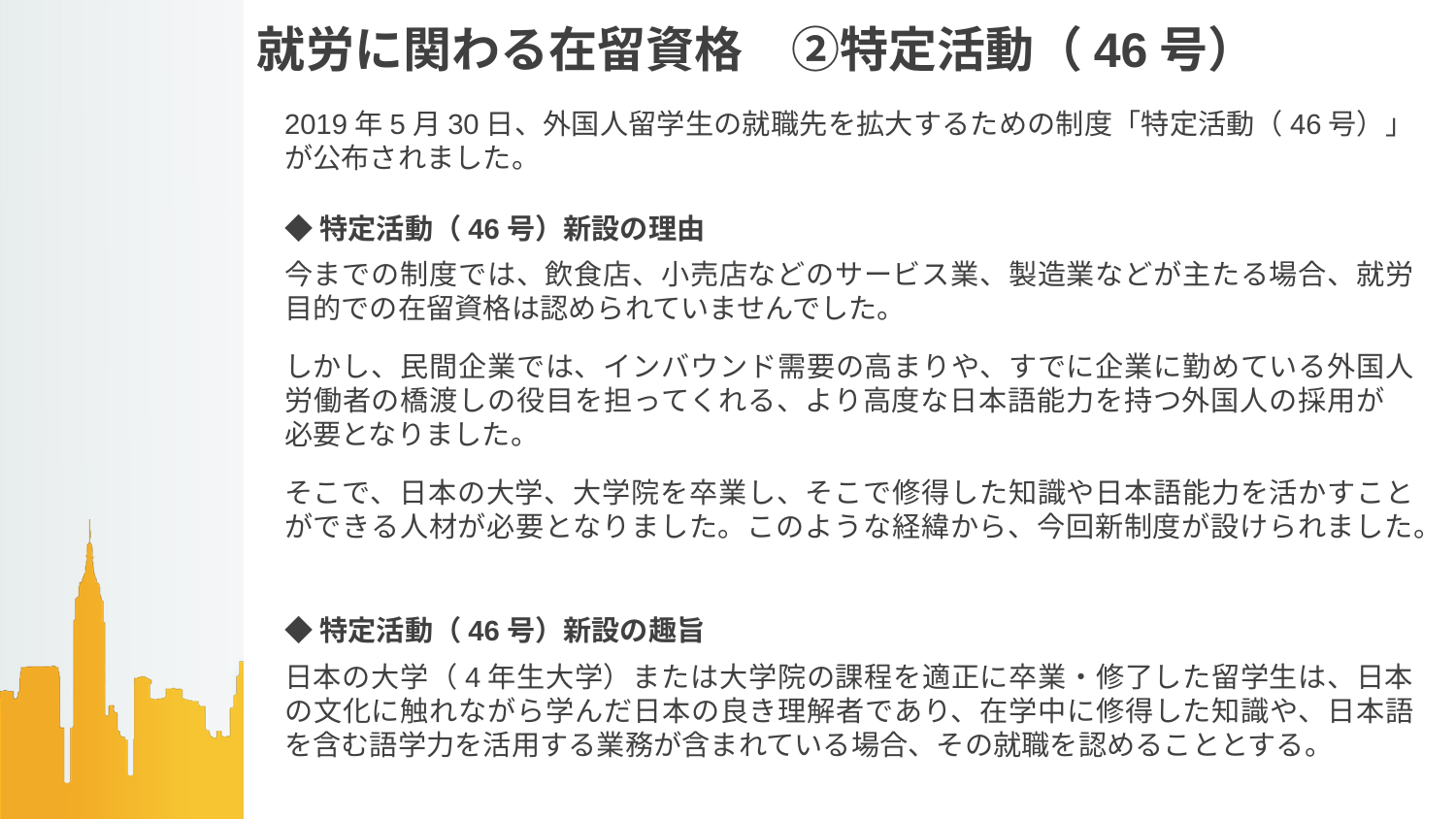

# 就労に関わる在留資格　②特定活動（46号）
2019年5月30日、外国人留学生の就職先を拡大するための制度「特定活動（46号）」が公布されました。
◆特定活動（46号）新設の理由
今までの制度では、飲食店、小売店などのサービス業、製造業などが主たる場合、就労目的での在留資格は認められていませんでした。
しかし、民間企業では、インバウンド需要の高まりや、すでに企業に勤めている外国人労働者の橋渡しの役目を担ってくれる、より高度な日本語能力を持つ外国人の採用が　必要となりました。
そこで、日本の大学、大学院を卒業し、そこで修得した知識や日本語能力を活かすことができる人材が必要となりました。このような経緯から、今回新制度が設けられました。

◆特定活動（46号）新設の趣旨
日本の大学（4年生大学）または大学院の課程を適正に卒業・修了した留学生は、日本の文化に触れながら学んだ日本の良き理解者であり、在学中に修得した知識や、日本語を含む語学力を活用する業務が含まれている場合、その就職を認めることとする。